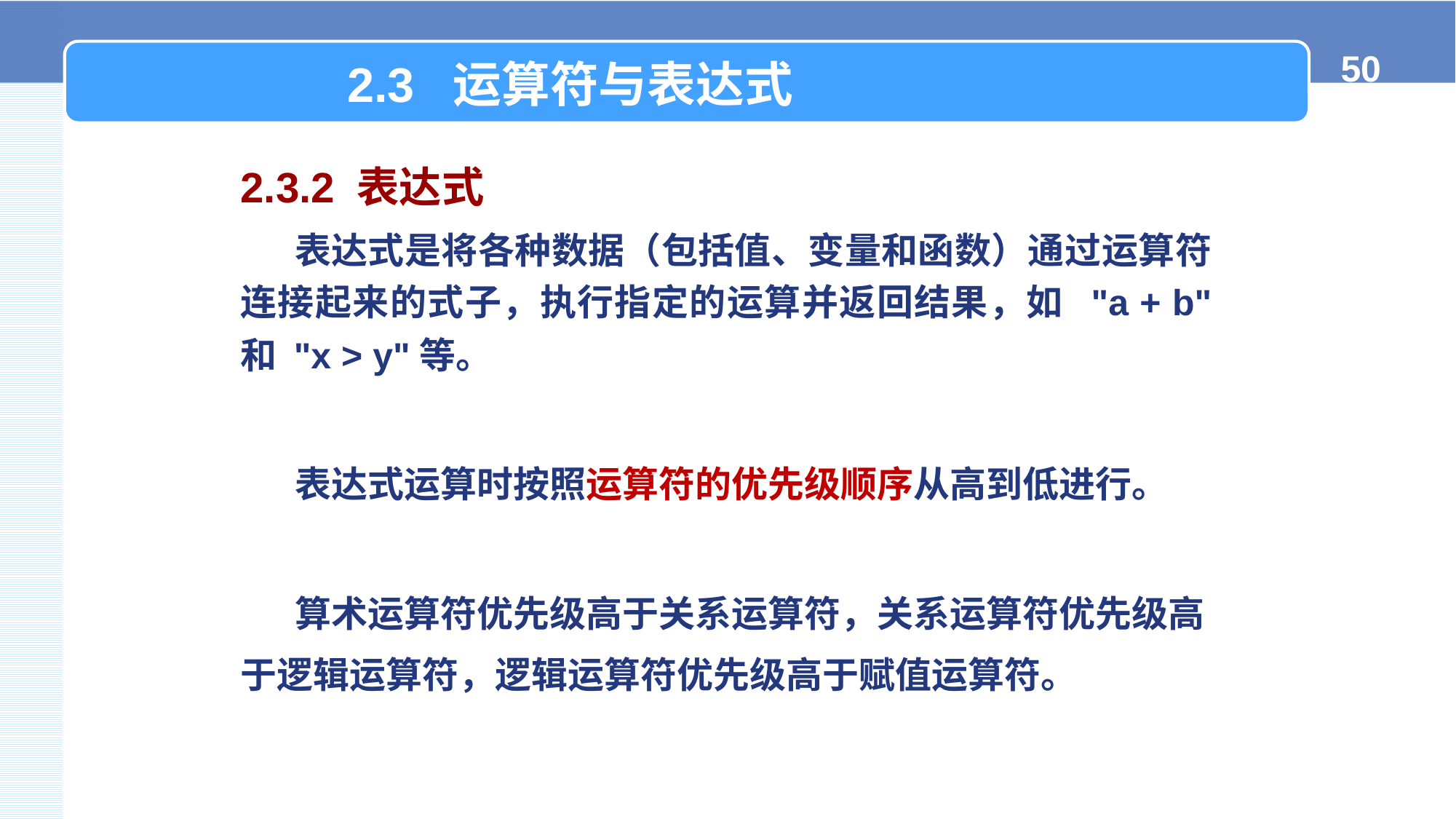

2.3  运算符与表达式
2.3.2 表达式
表达式是将各种数据（包括值、变量和函数）通过运算符连接起来的式子，执行指定的运算并返回结果，如  "a + b" 和 "x > y"等。

表达式运算时按照运算符的优先级顺序从高到低进行。

算术运算符优先级高于关系运算符，关系运算符优先级高于逻辑运算符，逻辑运算符优先级高于赋值运算符。